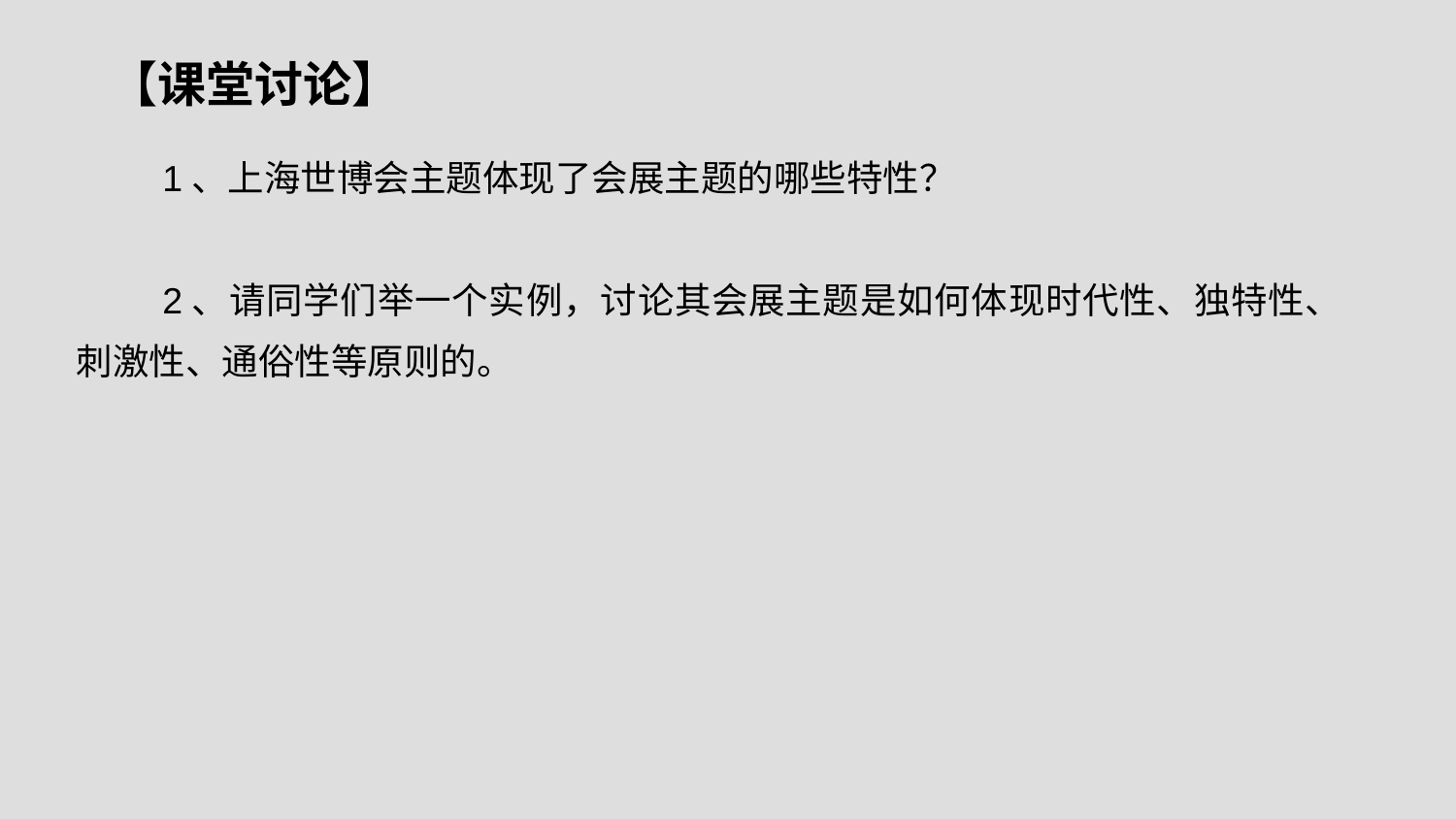

# 【课堂讨论】
1、上海世博会主题体现了会展主题的哪些特性？

2、请同学们举一个实例，讨论其会展主题是如何体现时代性、独特性、刺激性、通俗性等原则的。